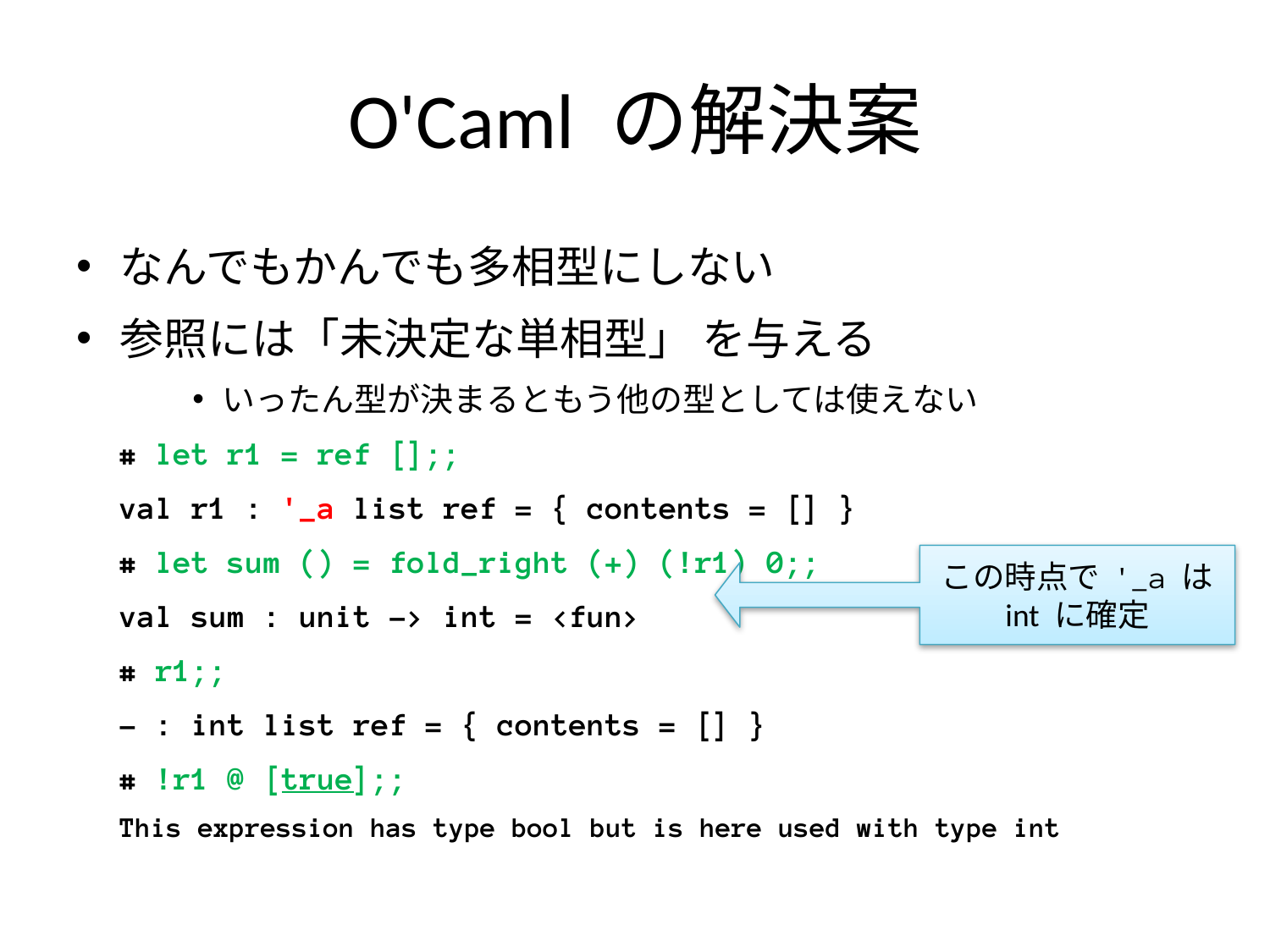

# O'Caml の解決案
なんでもかんでも多相型にしない
参照には「未決定な単相型」 を与える
いったん型が決まるともう他の型としては使えない
# let r1 = ref [];;
val r1 : '_a list ref = { contents = [] }
# let sum () = fold_right (+) (!r1) 0;;
val sum : unit -> int = <fun>
# r1;;
- : int list ref = { contents = [] }
# !r1 @ [true];;
This expression has type bool but is here used with type int
この時点で '_a は
int に確定